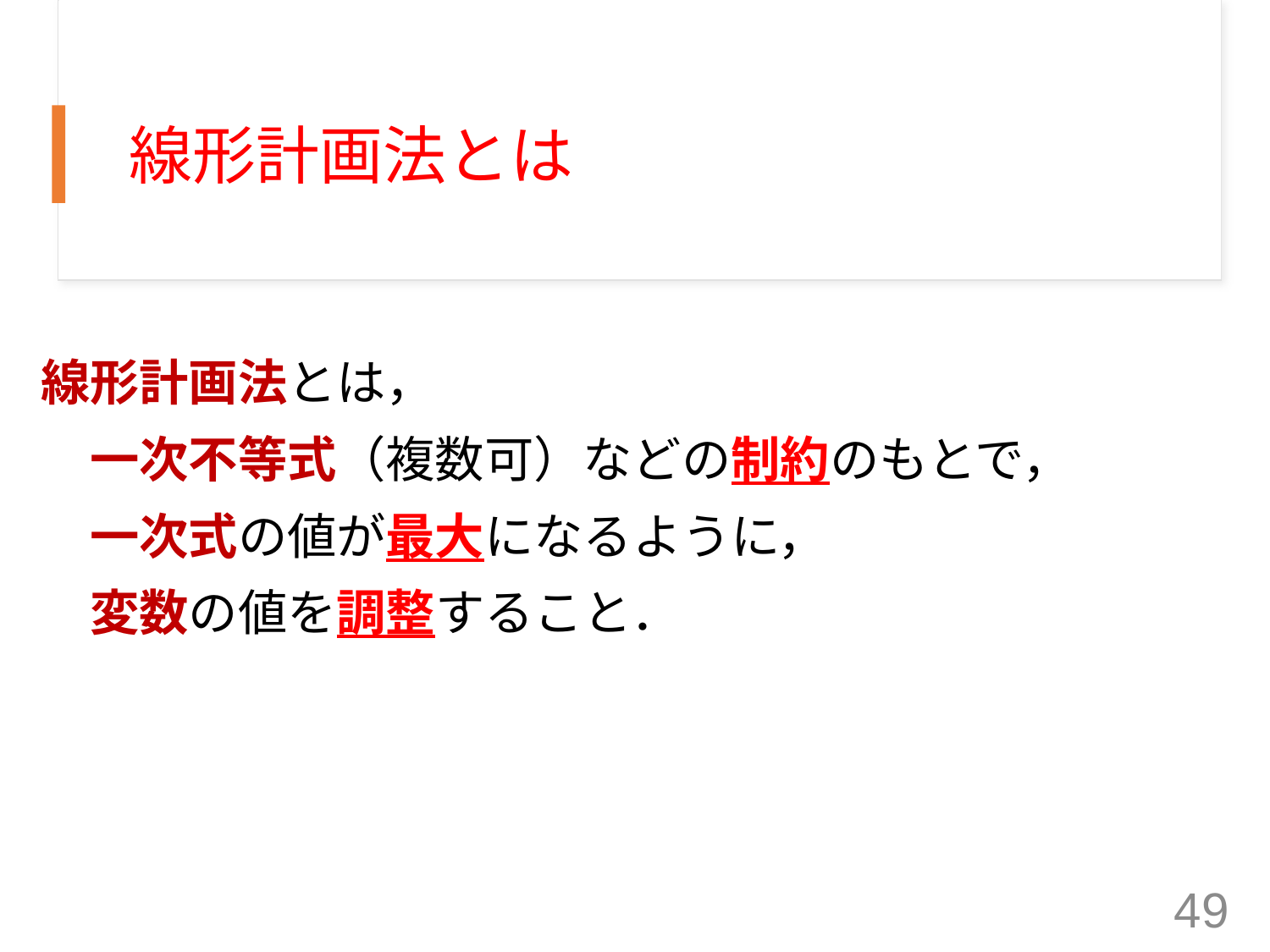

# 線形計画法とは

線形計画法とは，
　一次不等式（複数可）などの制約のもとで，
　一次式の値が最大になるように，
　変数の値を調整すること．

49